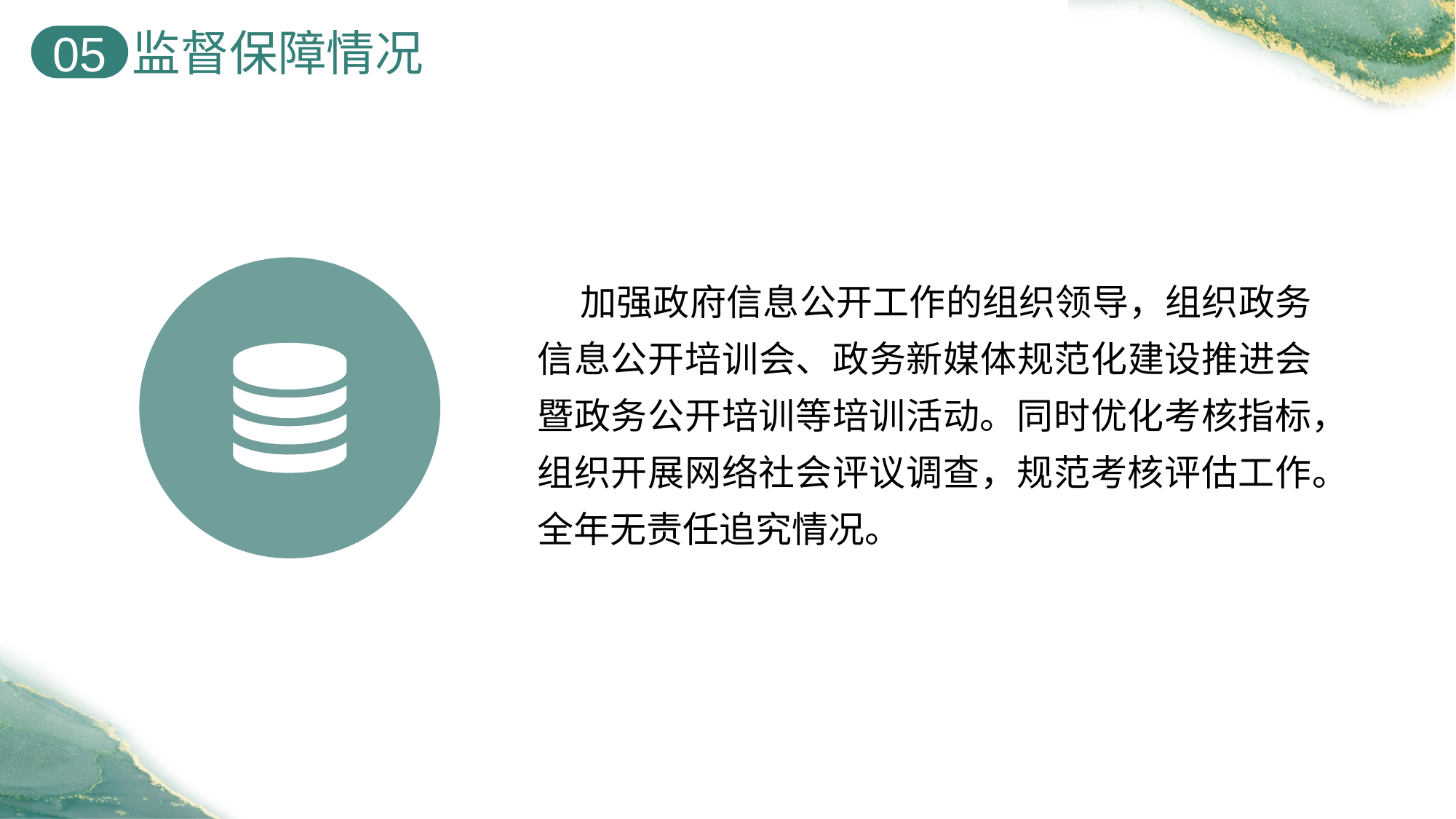

监督保障情况
05

    加强政府信息公开工作的组织领导，组织政务信息公开培训会、政务新媒体规范化建设推进会暨政务公开培训等培训活动。同时优化考核指标，组织开展网络社会评议调查，规范考核评估工作。全年无责任追究情况。